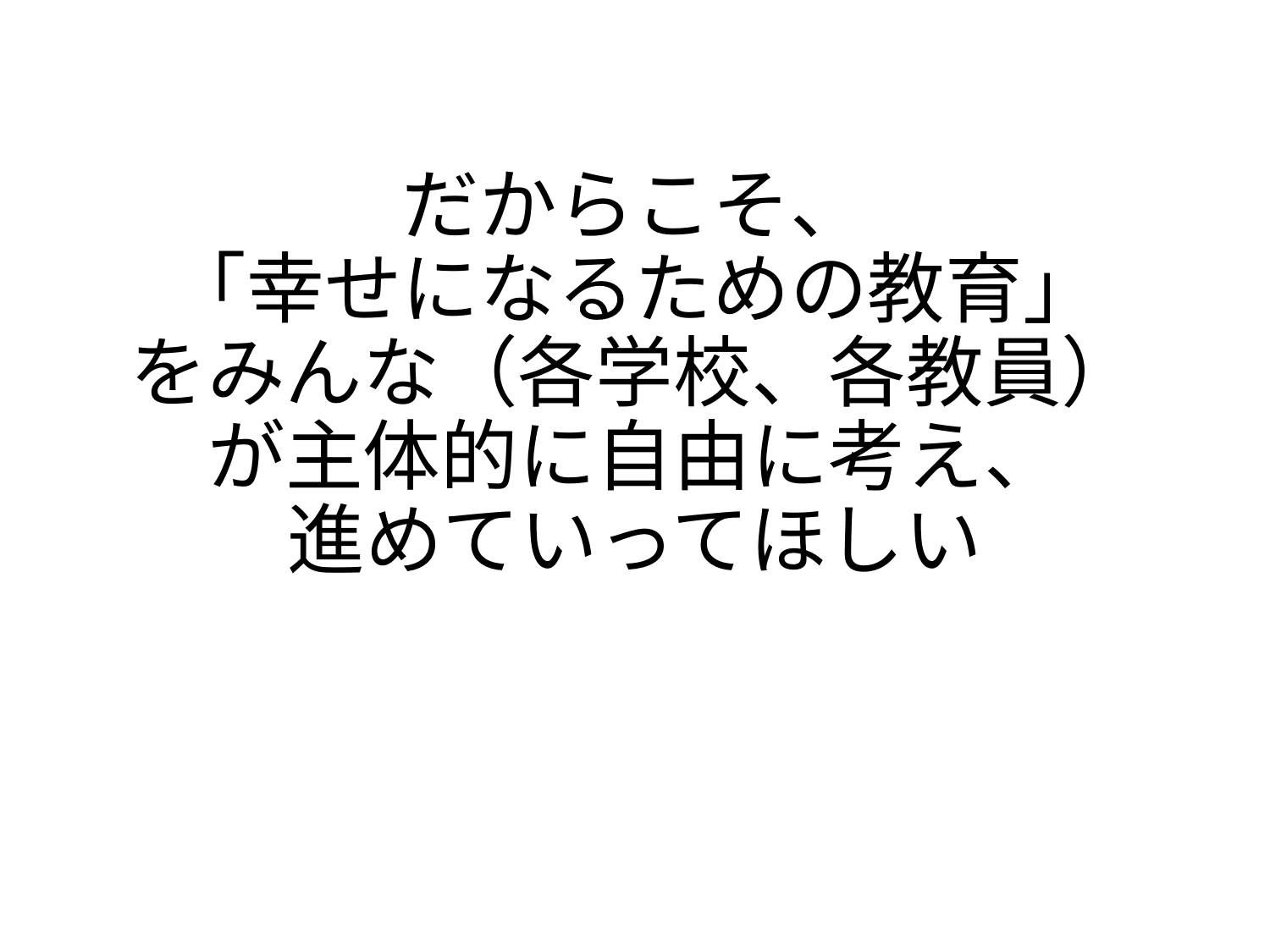

# だからこそ、 「幸せになるための教育」 をみんな（各学校、各教員）が主体的に自由に考え、 進めていってほしい